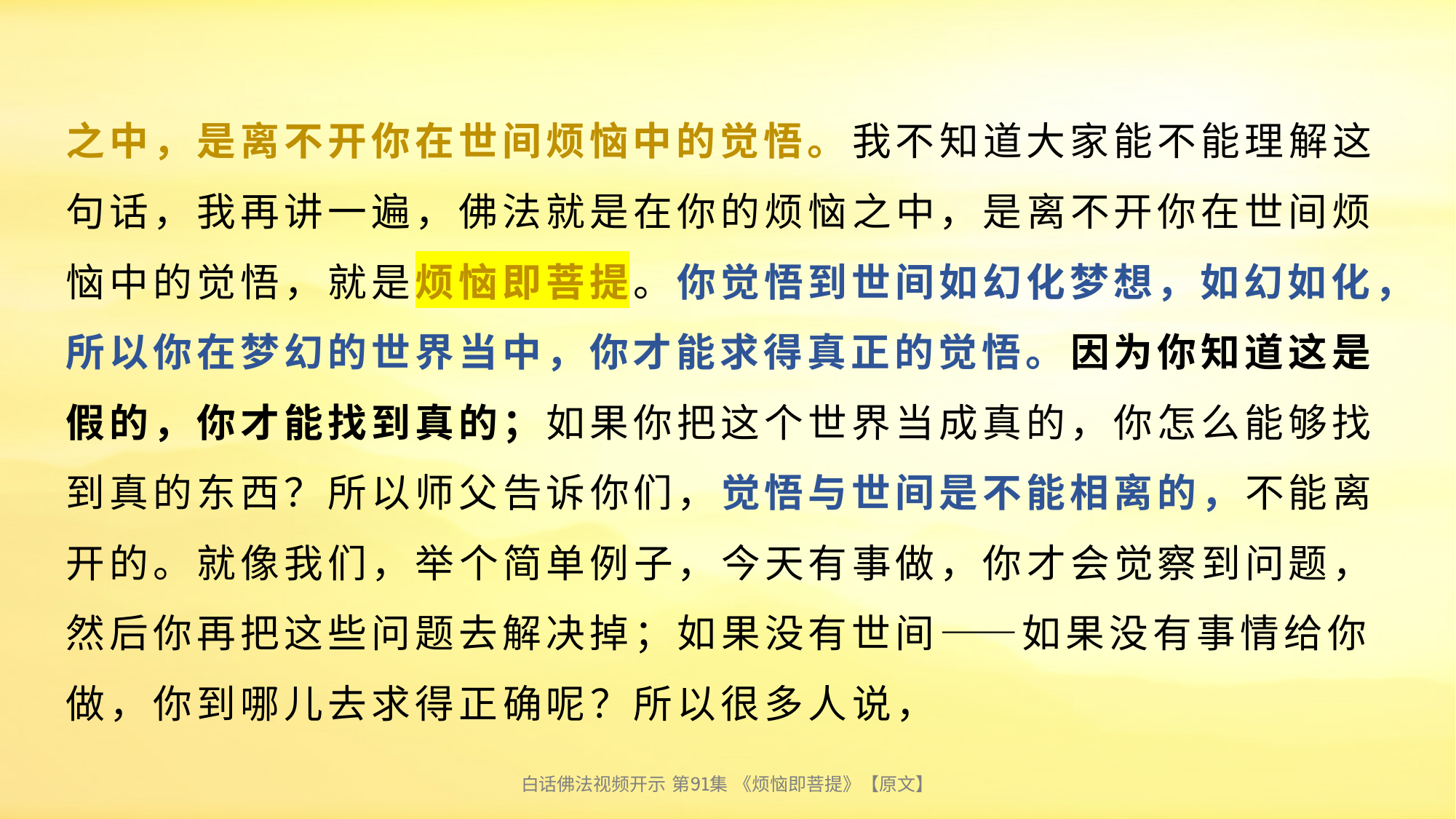

# 之中，是离不开你在世间烦恼中的觉悟。我不知道大家能不能理解这句话，我再讲一遍，佛法就是在你的烦恼之中，是离不开你在世间烦恼中的觉悟，就是烦恼即菩提。你觉悟到世间如幻化梦想，如幻如化，所以你在梦幻的世界当中，你才能求得真正的觉悟。因为你知道这是假的，你才能找到真的；如果你把这个世界当成真的，你怎么能够找到真的东西？所以师父告诉你们，觉悟与世间是不能相离的，不能离开的。就像我们，举个简单例子，今天有事做，你才会觉察到问题，然后你再把这些问题去解决掉；如果没有世间——如果没有事情给你做，你到哪儿去求得正确呢？所以很多人说，
白话佛法视频开示 第91集 《烦恼即菩提》【原文】